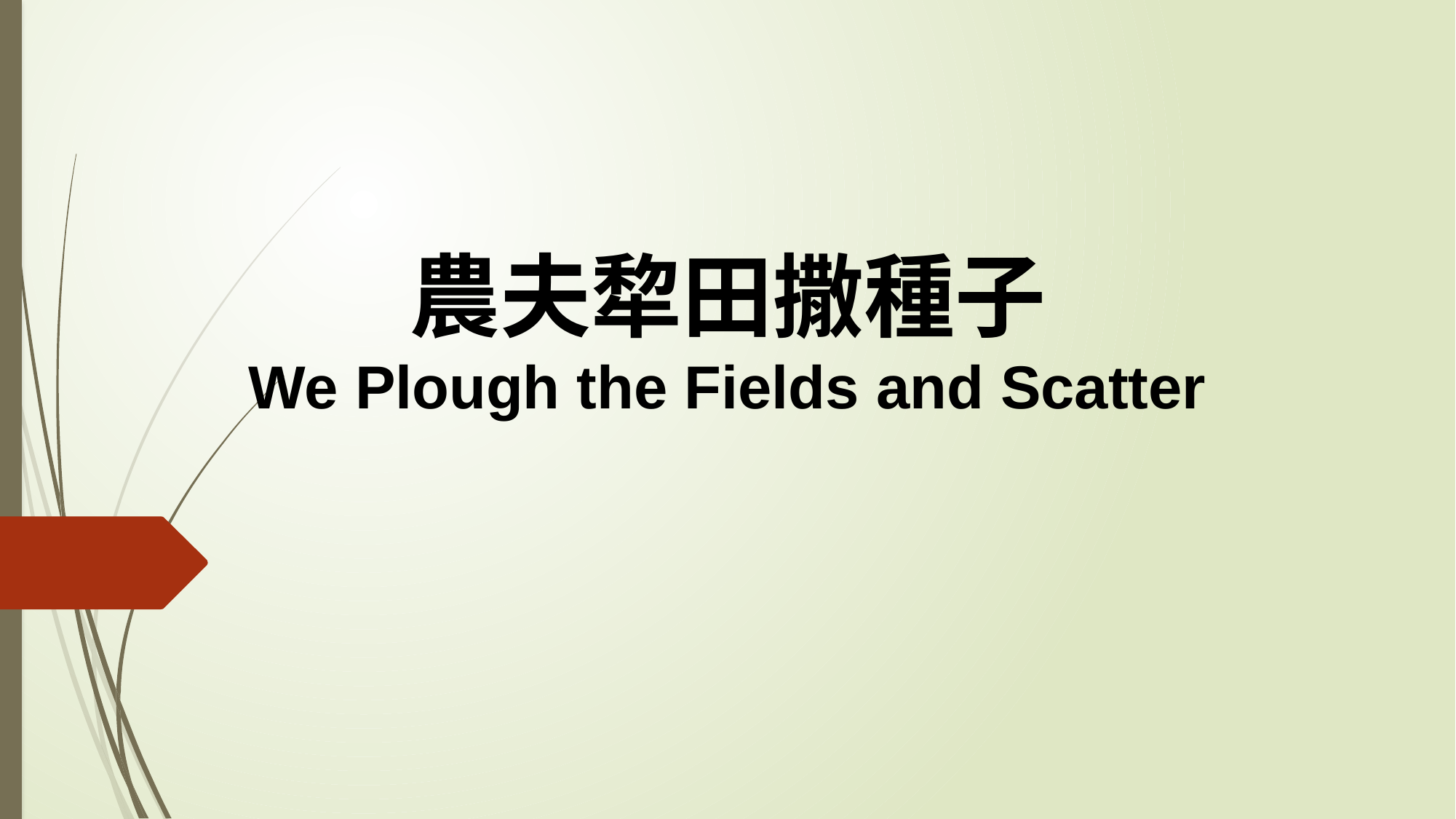

# 農夫犂田撒種子 We Plough the Fields and Scatter